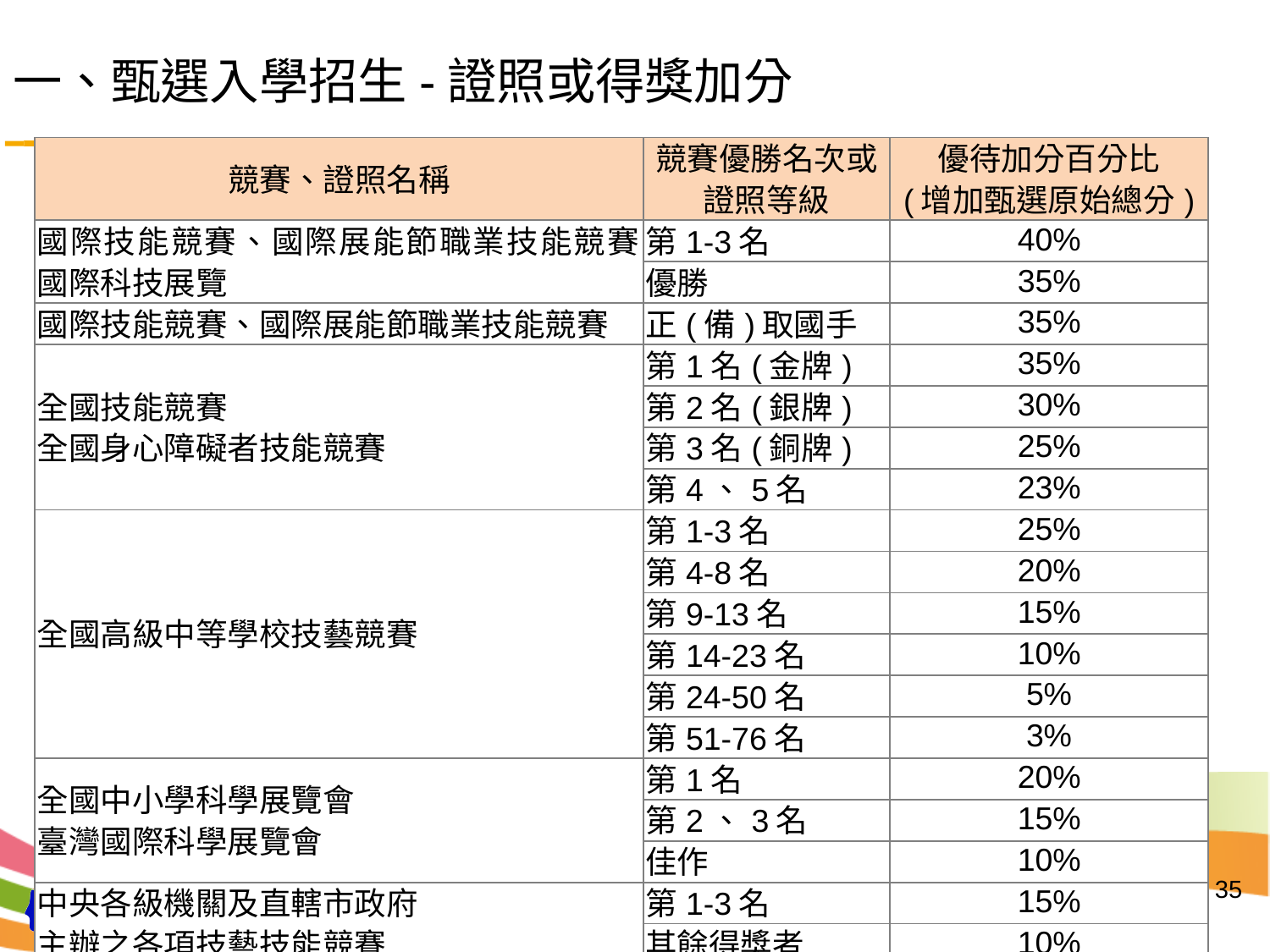

# 一、甄選入學招生-證照或得獎加分
| 競賽、證照名稱 | 競賽優勝名次或證照等級 | 優待加分百分比 (增加甄選原始總分) |
| --- | --- | --- |
| 國際技能競賽、國際展能節職業技能競賽 國際科技展覽 | 第1-3名 | 40% |
|  | 優勝 | 35% |
| 國際技能競賽、國際展能節職業技能競賽 | 正(備)取國手 | 35% |
| 全國技能競賽 全國身心障礙者技能競賽 | 第1名(金牌) | 35% |
|  | 第2名(銀牌) | 30% |
|  | 第3名(銅牌) | 25% |
|  | 第4、5名 | 23% |
| 全國高級中等學校技藝競賽 | 第1-3名 | 25% |
|  | 第4-8名 | 20% |
|  | 第9-13名 | 15% |
|  | 第14-23名 | 10% |
|  | 第24-50名 | 5% |
|  | 第51-76名 | 3% |
| 全國中小學科學展覽會 臺灣國際科學展覽會 | 第1名 | 20% |
|  | 第2、3名 | 15% |
|  | 佳作 | 10% |
| 中央各級機關及直轄市政府 主辦之各項技藝技能競賽 | 第1-3名 | 15% |
|  | 其餘得獎者 | 10% |
| 領有技術士證者 | 甲級技術士證 | 25% |
|  | 乙級技術士證 | 15% |
|  | 丙級技術士證 | 5% |
35